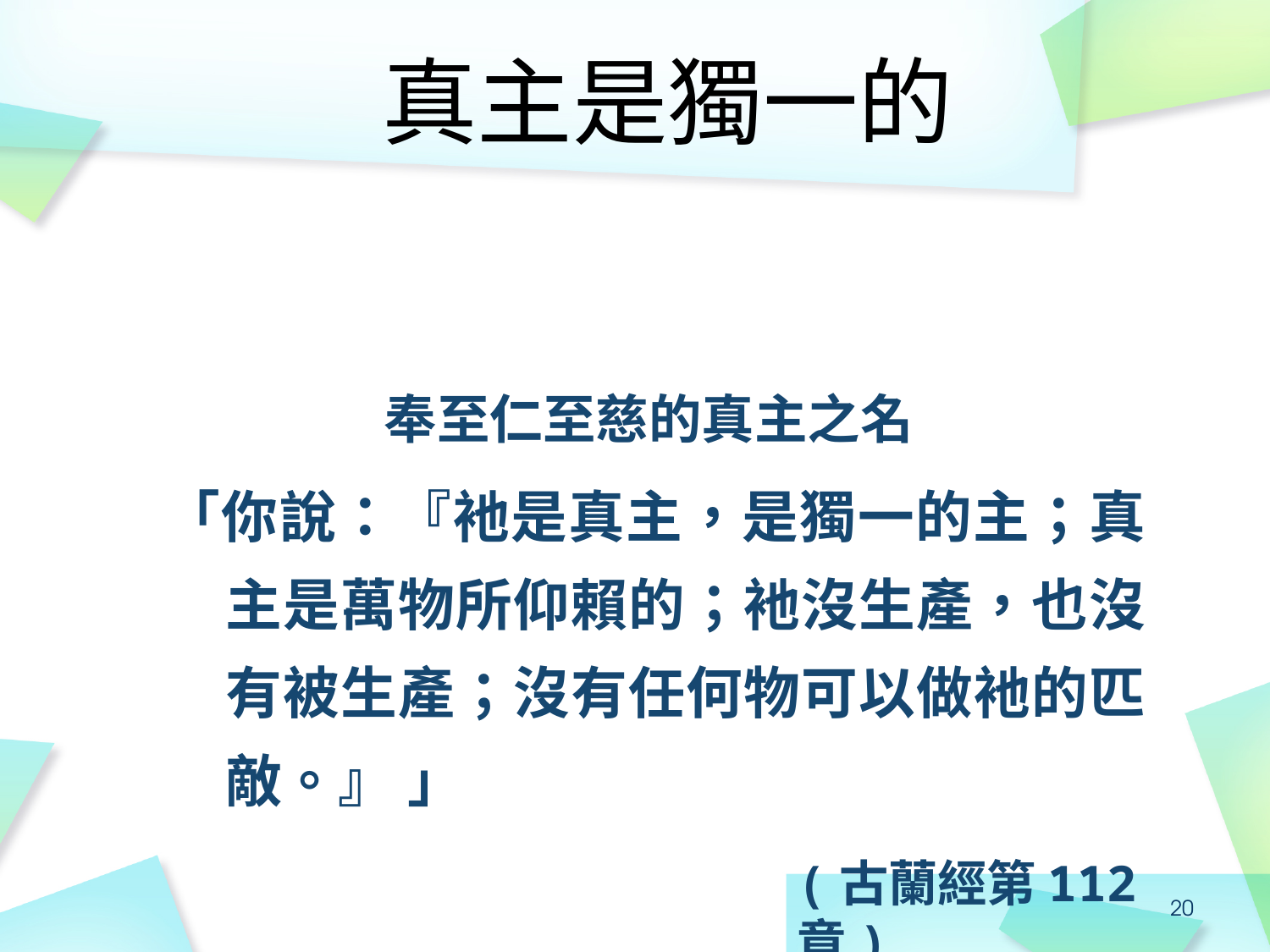

# 真主是獨一的
奉至仁至慈的真主之名
「你說：『衪是真主，是獨一的主；真主是萬物所仰賴的；衪沒生產，也沒有被生產；沒有任何物可以做衪的匹敵。』 」

(古蘭經第112章)
20